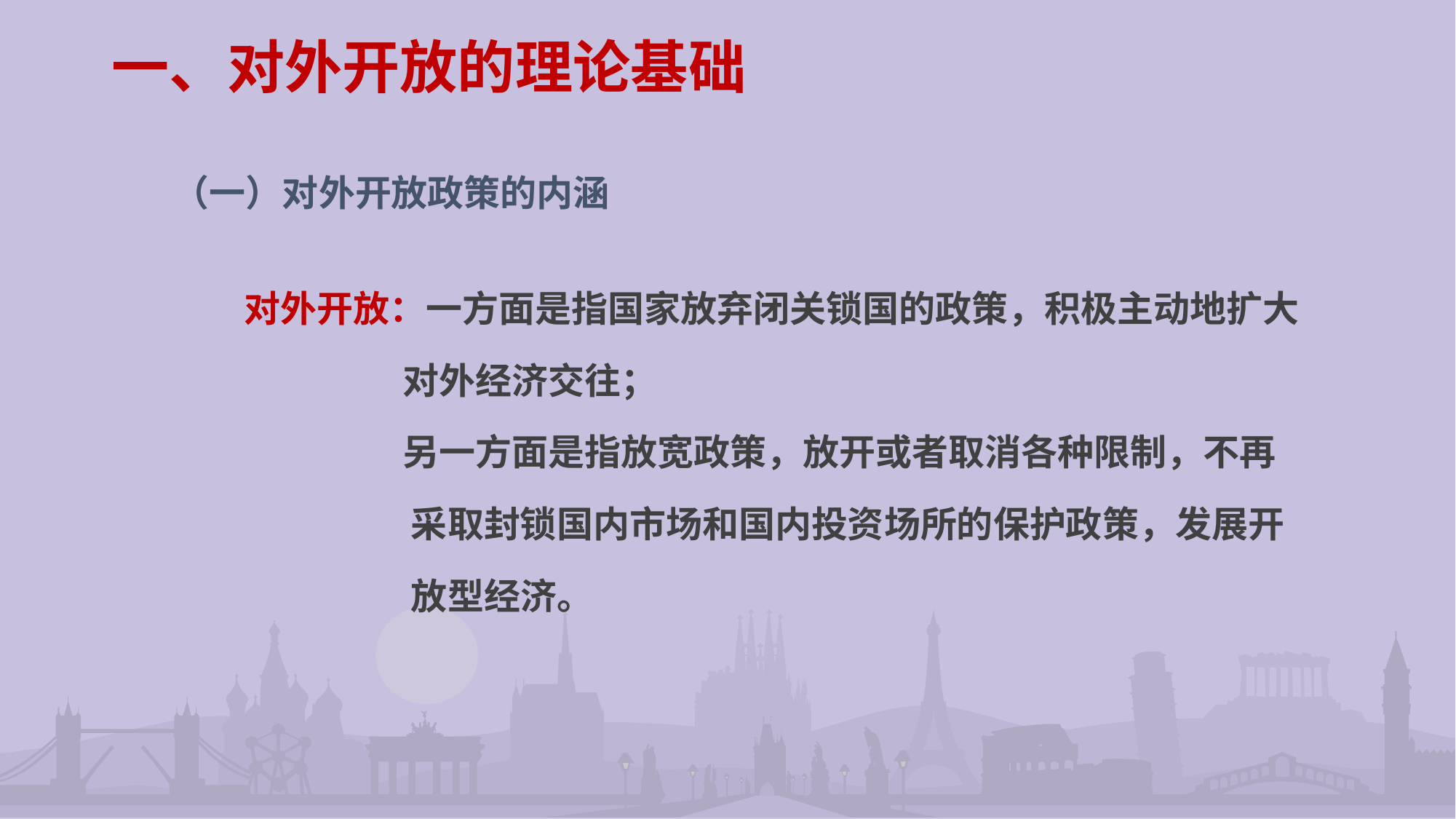

# 一、对外开放的理论基础
（一）对外开放政策的内涵
        对外开放：一方面是指国家放弃闭关锁国的政策，积极主动地扩大
                           对外经济交往；
                           另一方面是指放宽政策，放开或者取消各种限制，不再
                            采取封锁国内市场和国内投资场所的保护政策，发展开
                            放型经济。